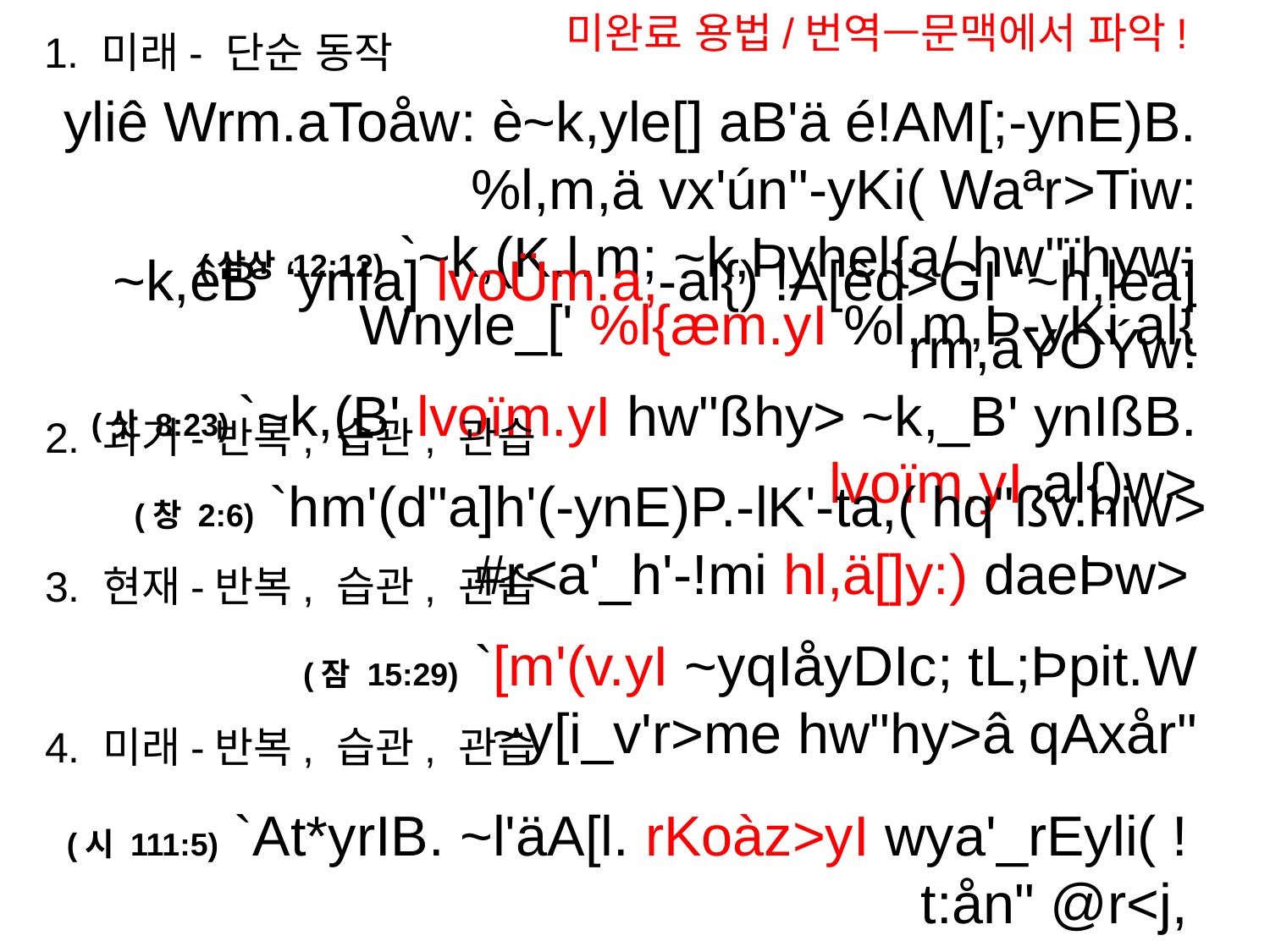

미완료 용법/번역—문맥에서 파악!
1. 미래- 단순 동작
yliê Wrm.aToåw: è~k,yle[] aB'ä é!AM[;-ynE)B. %l,m,ä vx'ún"-yKi( Waªr>Tiw:
(삼상 12:12) `~k,(K.l.m; ~k,Þyhel{a/ hw"ïhyw: Wnyle_[' %l{æm.yI %l,m,Þ-yKi al{
~k,êB' ‘ynIa] lvoÜm.a,-al{) !A[êd>GI ‘~h,lea] rm,aYOÝw:
(삿 8:23) `~k,(B' lvoïm.yI hw"ßhy> ~k,_B' ynIßB. lvoïm.yI-al{)w>
2. 과거-반복, 습관, 관습
(창 2:6) `hm'(d"a]h'(-ynE)P.-lK'-ta,( hq"ßv.hiw> #r<a'_h'-!mi hl,ä[]y:) daeÞw>
3. 현재-반복, 습관, 관습
(잠 15:29) `[m'(v.yI ~yqIåyDIc; tL;Þpit.W ~y[i_v'r>me hw"hy>â qAxår"
4. 미래-반복, 습관, 관습
(시 111:5) `At*yrIB. ~l'äA[l. rKoàz>yI wya'_rEyli( !t:ån" @r<j,